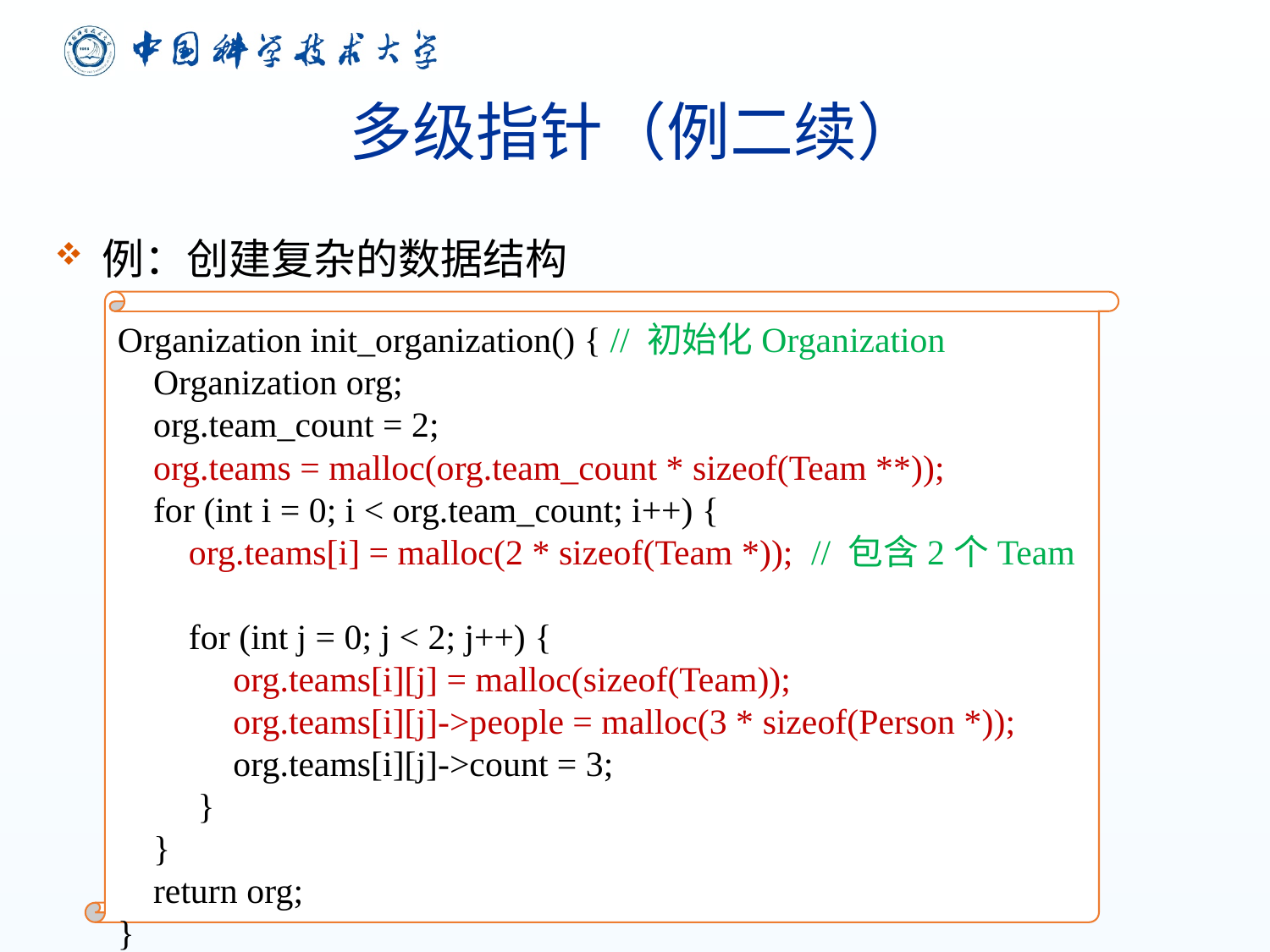

# 多级指针（例二续）
例：创建复杂的数据结构
Organization init_organization() { // 初始化Organization
    Organization org;
    org.team_count = 2;
    org.teams = malloc(org.team_count * sizeof(Team **));
    for (int i = 0; i < org.team_count; i++) {
        org.teams[i] = malloc(2 * sizeof(Team *));  // 包含2个Team
        for (int j = 0; j < 2; j++) {
             org.teams[i][j] = malloc(sizeof(Team));
             org.teams[i][j]->people = malloc(3 * sizeof(Person *));
             org.teams[i][j]->count = 3;
         }
    }
    return org;
}